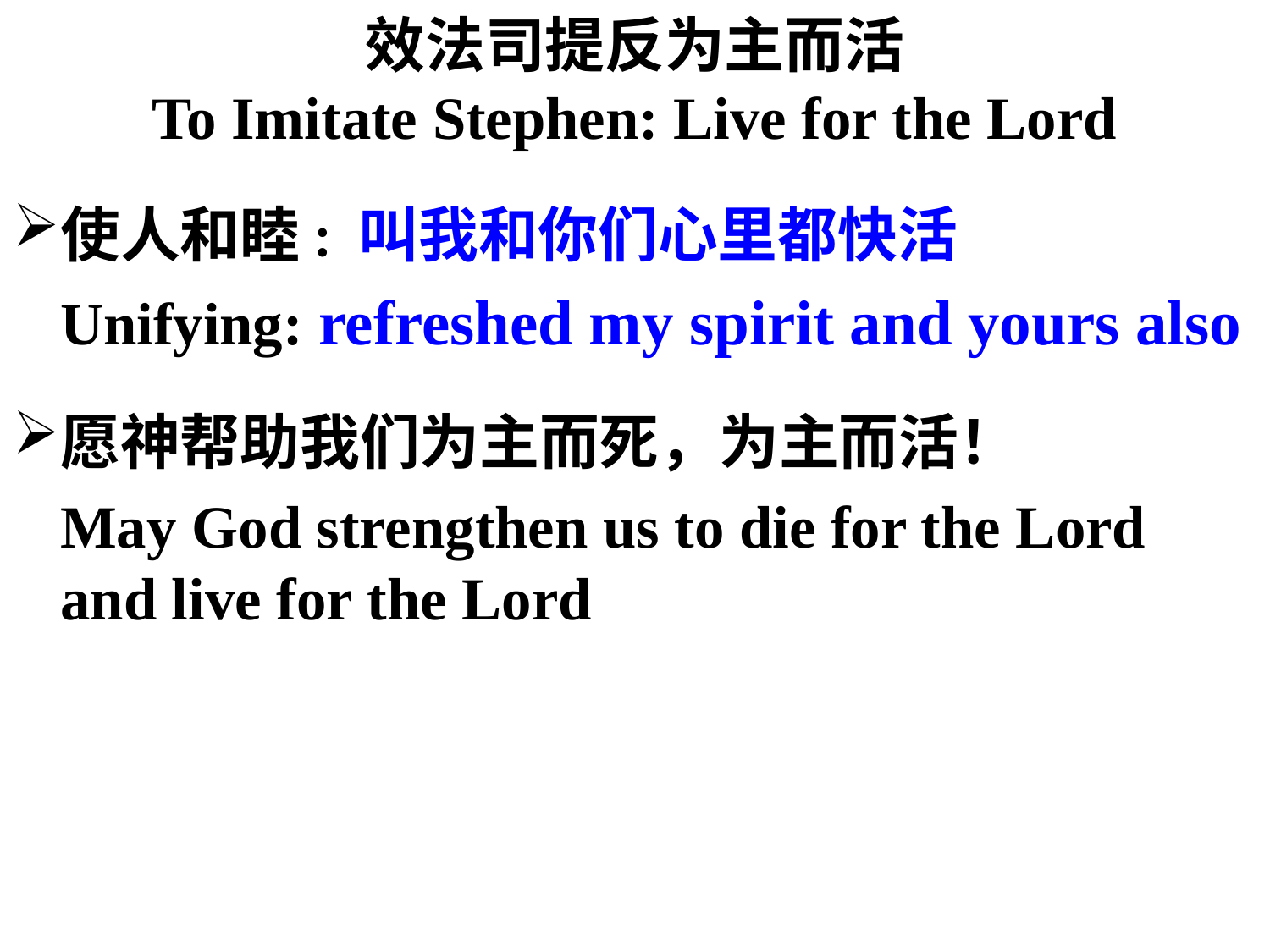

# 效法司提反为主而活 To Imitate Stephen: Live for the Lord
使人和睦: 叫我和你们心里都快活
	Unifying: refreshed my spirit and yours also

愿神帮助我们为主而死，为主而活！
	May God strengthen us to die for the Lord and live for the Lord